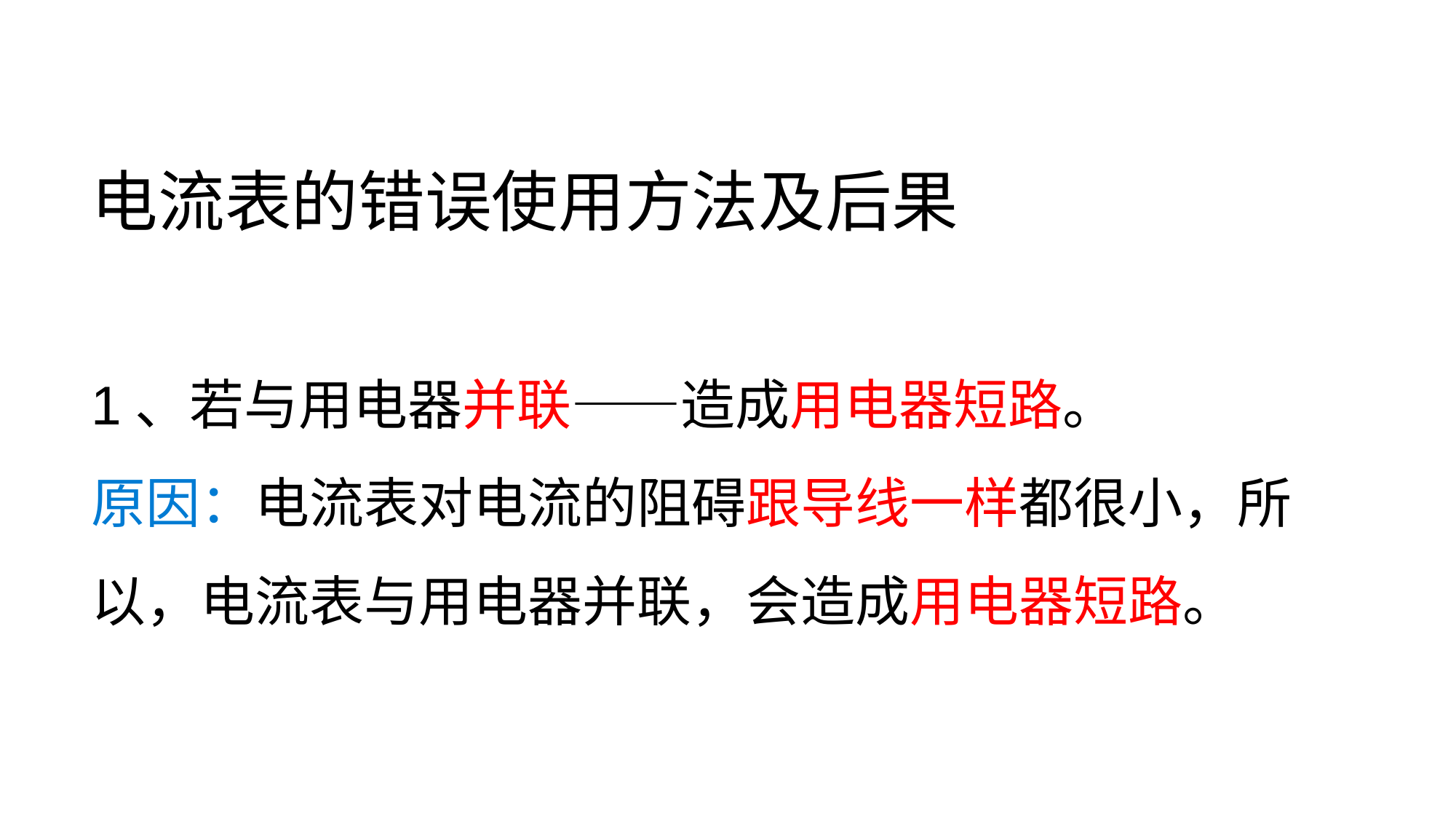

电流表的错误使用方法及后果

1、若与用电器并联——造成用电器短路。
原因：电流表对电流的阻碍跟导线一样都很小，所以，电流表与用电器并联，会造成用电器短路。